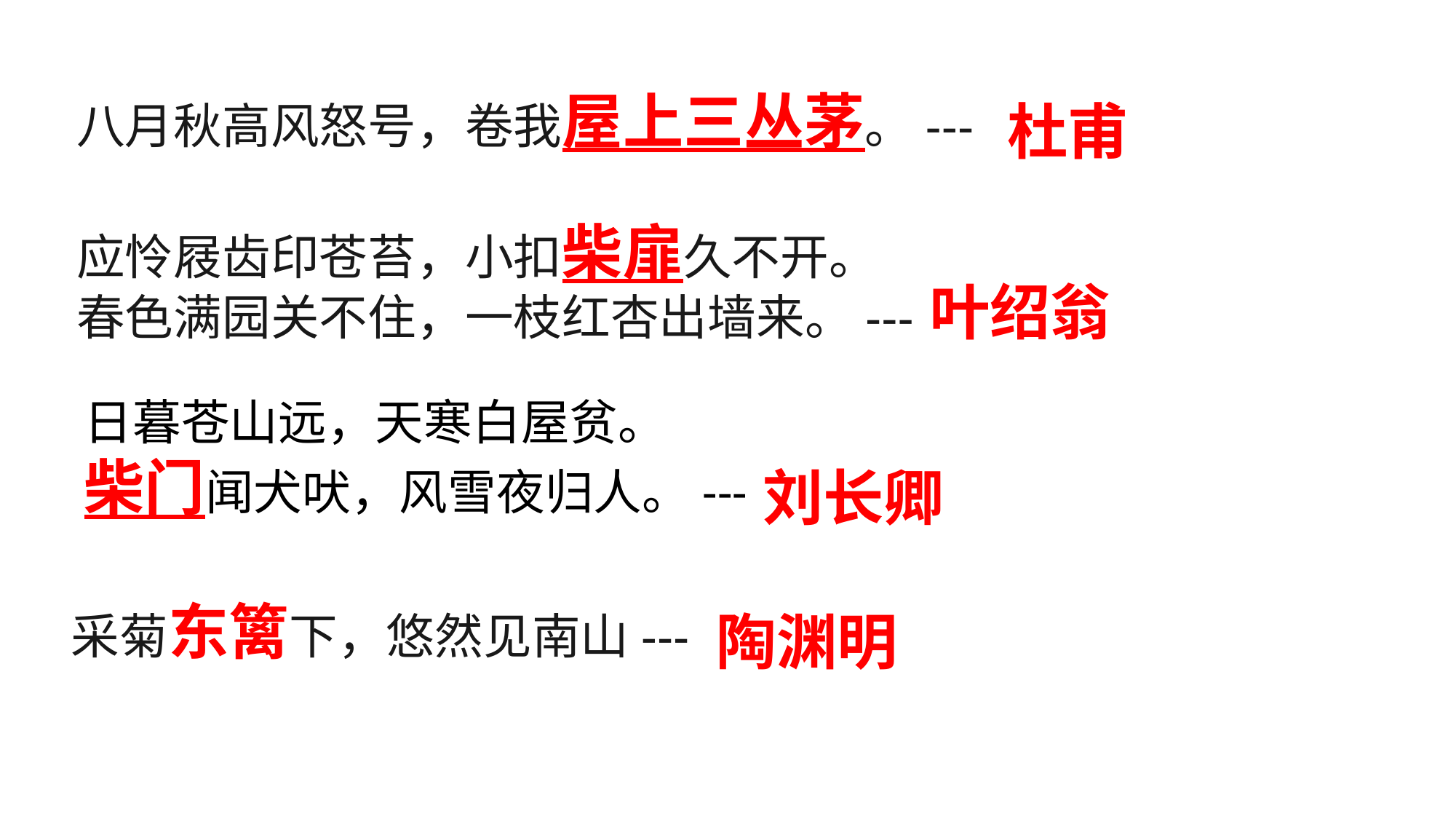

八月秋高风怒号，卷我屋上三丛茅。---

应怜屐齿印苍苔，小扣柴扉久不开。
春色满园关不住，一枝红杏出墙来。---
杜甫
叶绍翁

日暮苍山远，天寒白屋贫。
柴门闻犬吠，风雪夜归人。---
刘长卿
采菊东篱下，悠然见南山---
陶渊明